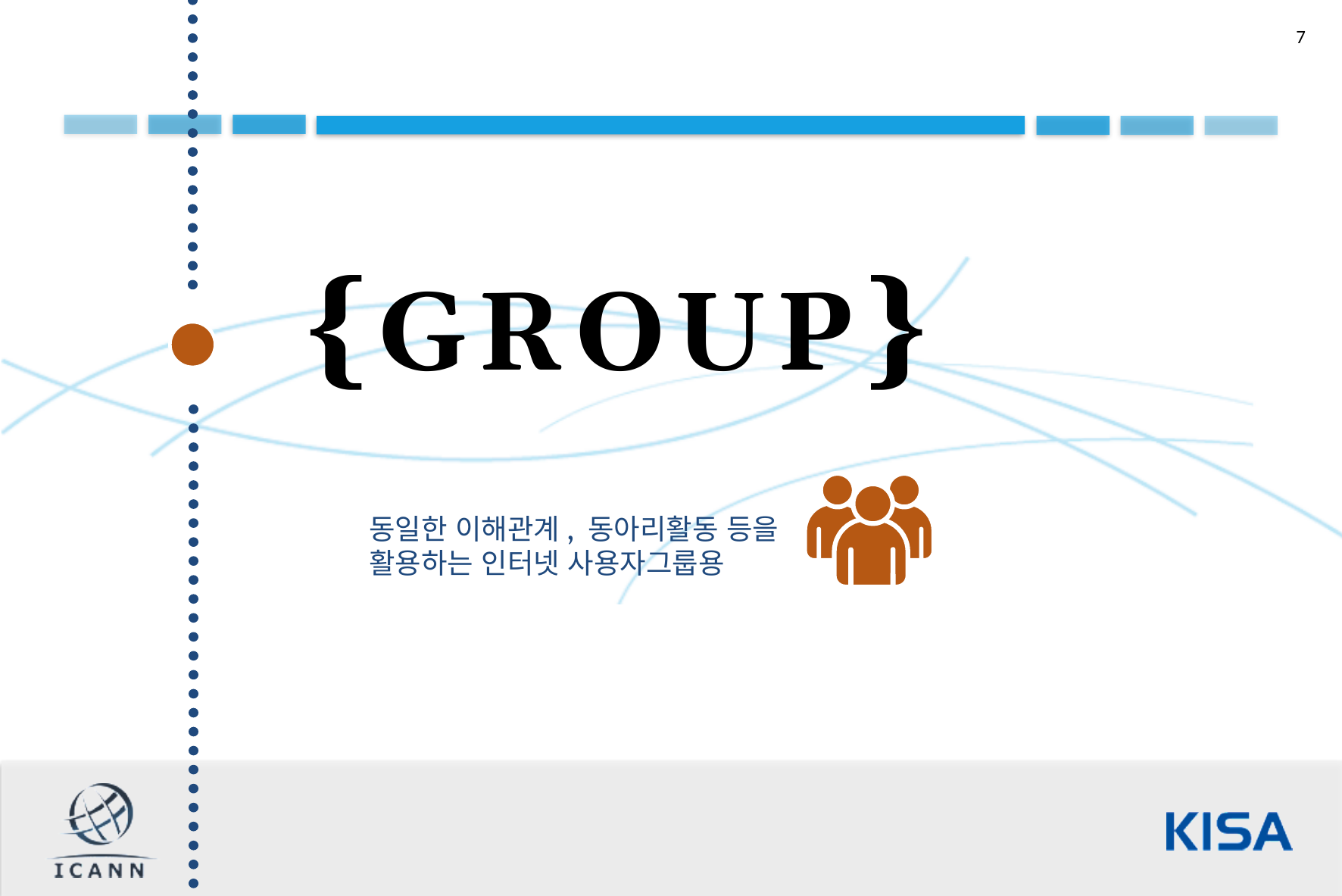

{GROUP}

동일한 이해관계, 동아리활동 등을 활용하는 인터넷 사용자그룹용